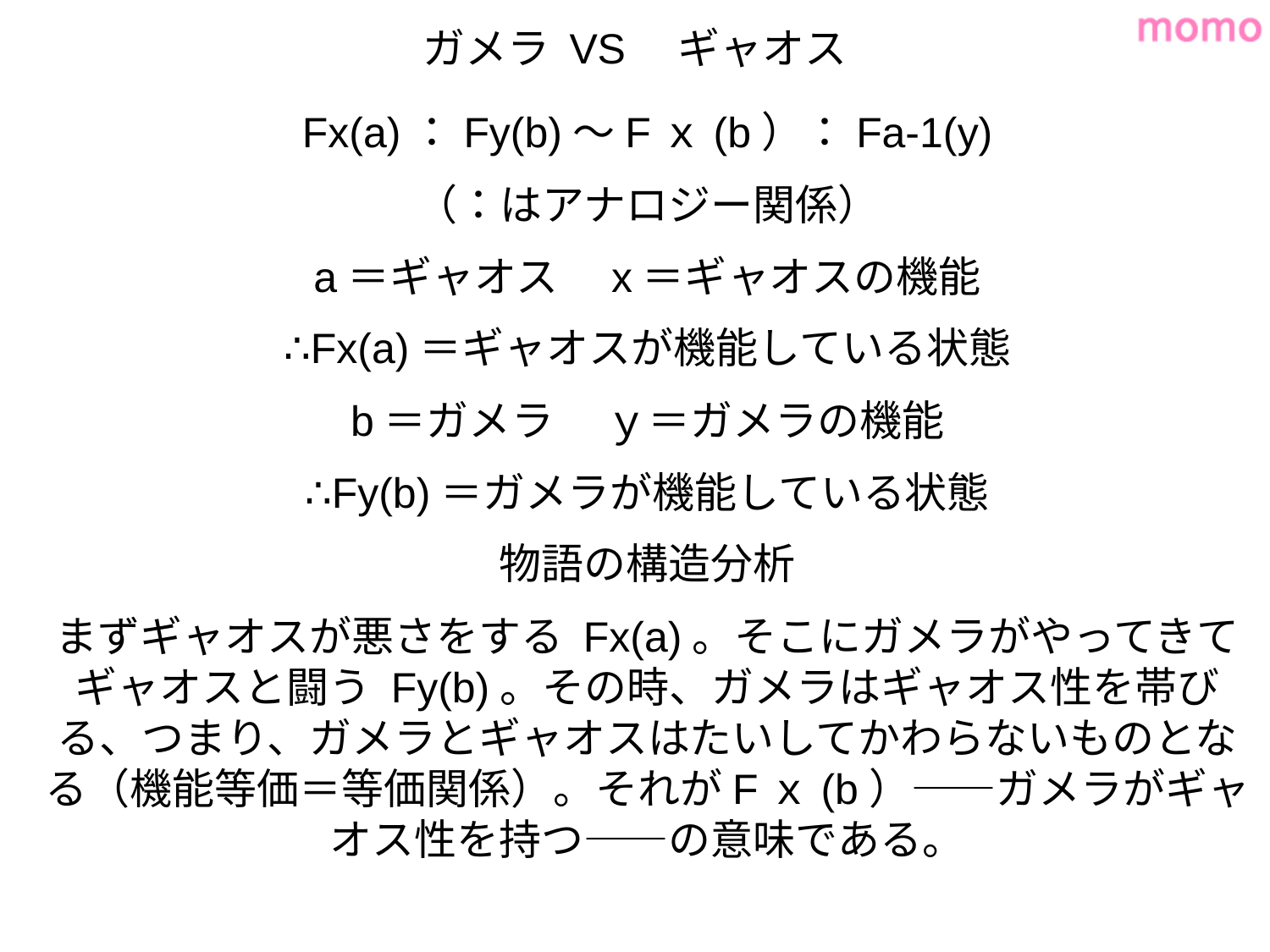

# ガメラ VS　ギャオス
Fx(a)：Fy(b)～Fｘ(b）：Fa-1(y)
（：はアナロジー関係）
a＝ギャオス　x＝ギャオスの機能
∴Fx(a)＝ギャオスが機能している状態
b＝ガメラ　 ｙ＝ガメラの機能
∴Fy(b)＝ガメラが機能している状態
物語の構造分析
まずギャオスが悪さをする Fx(a)。そこにガメラがやってきてギャオスと闘う Fy(b)。その時、ガメラはギャオス性を帯びる、つまり、ガメラとギャオスはたいしてかわらないものとなる（機能等価＝等価関係）。それがFｘ(b）――ガメラがギャオス性を持つ――の意味である。